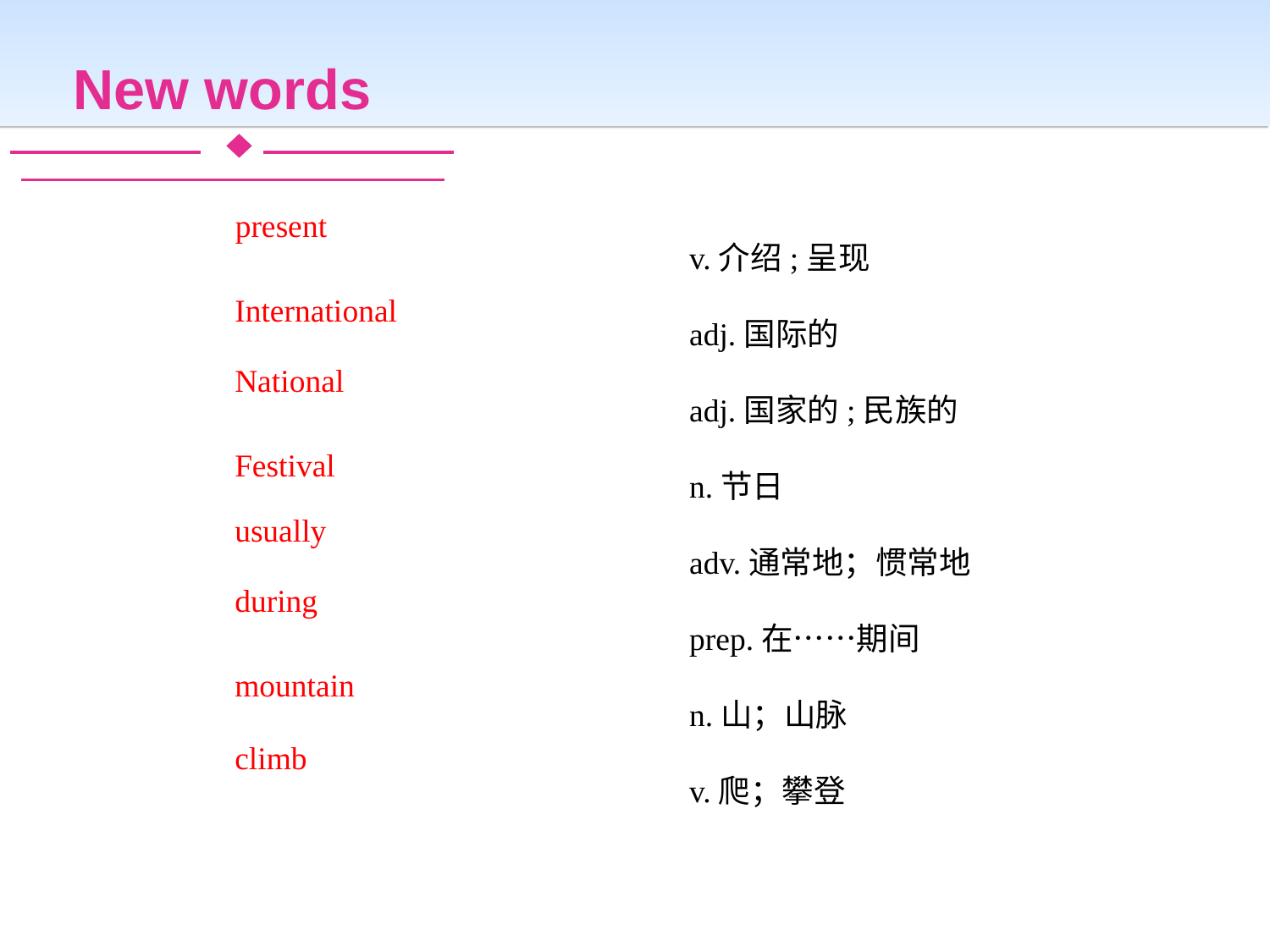

New words

v.介绍;呈现
adj.国际的
adj.国家的;民族的
n.节日
adv.通常地；惯常地
prep.在……期间
n.山；山脉
v.爬；攀登
present
International
National
Festival
usually
during
mountain
climb